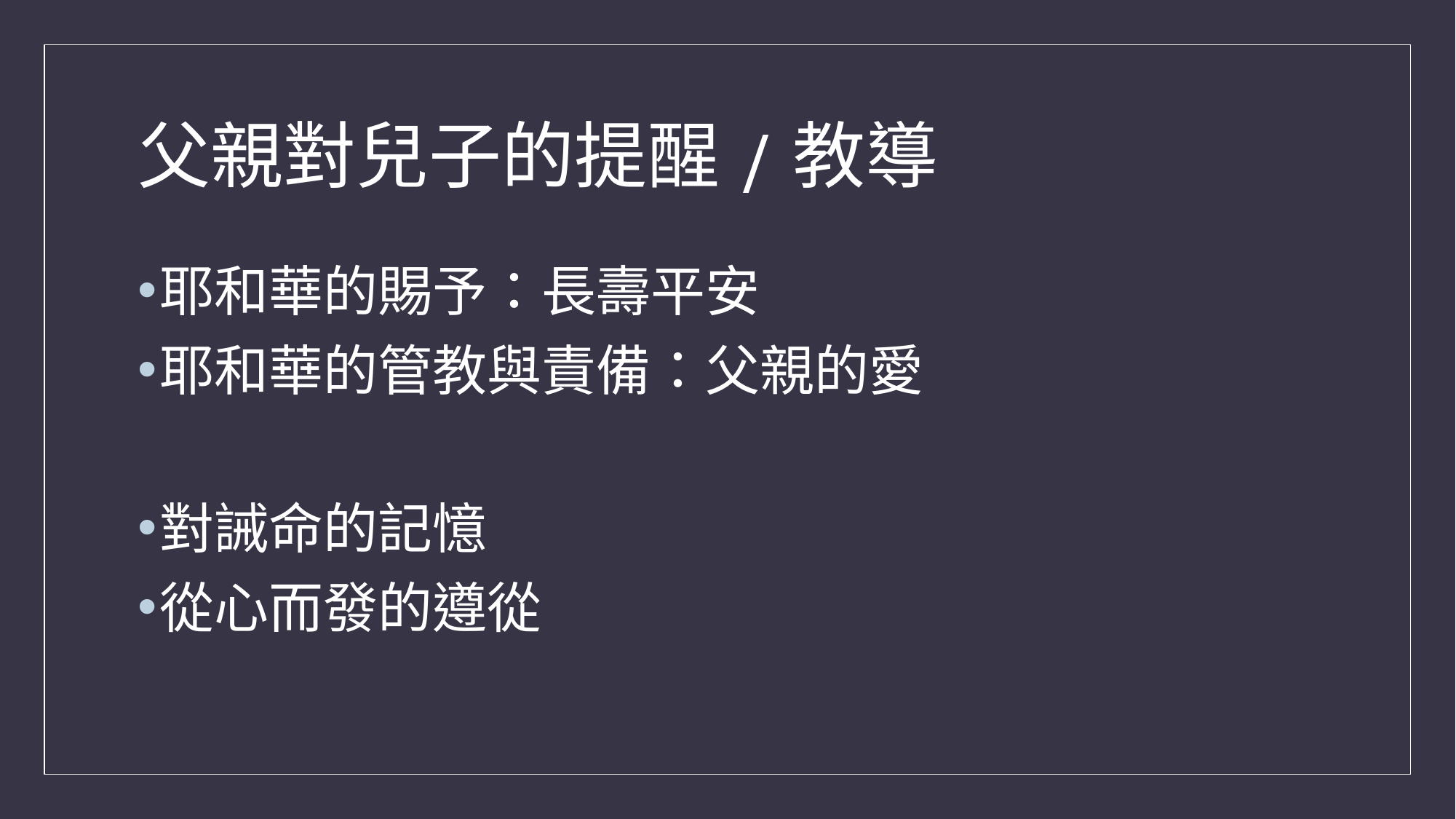

# 父親對兒子的提醒/教導
耶和華的賜予：長壽平安
耶和華的管教與責備：父親的愛

對誡命的記憶
從心而發的遵從